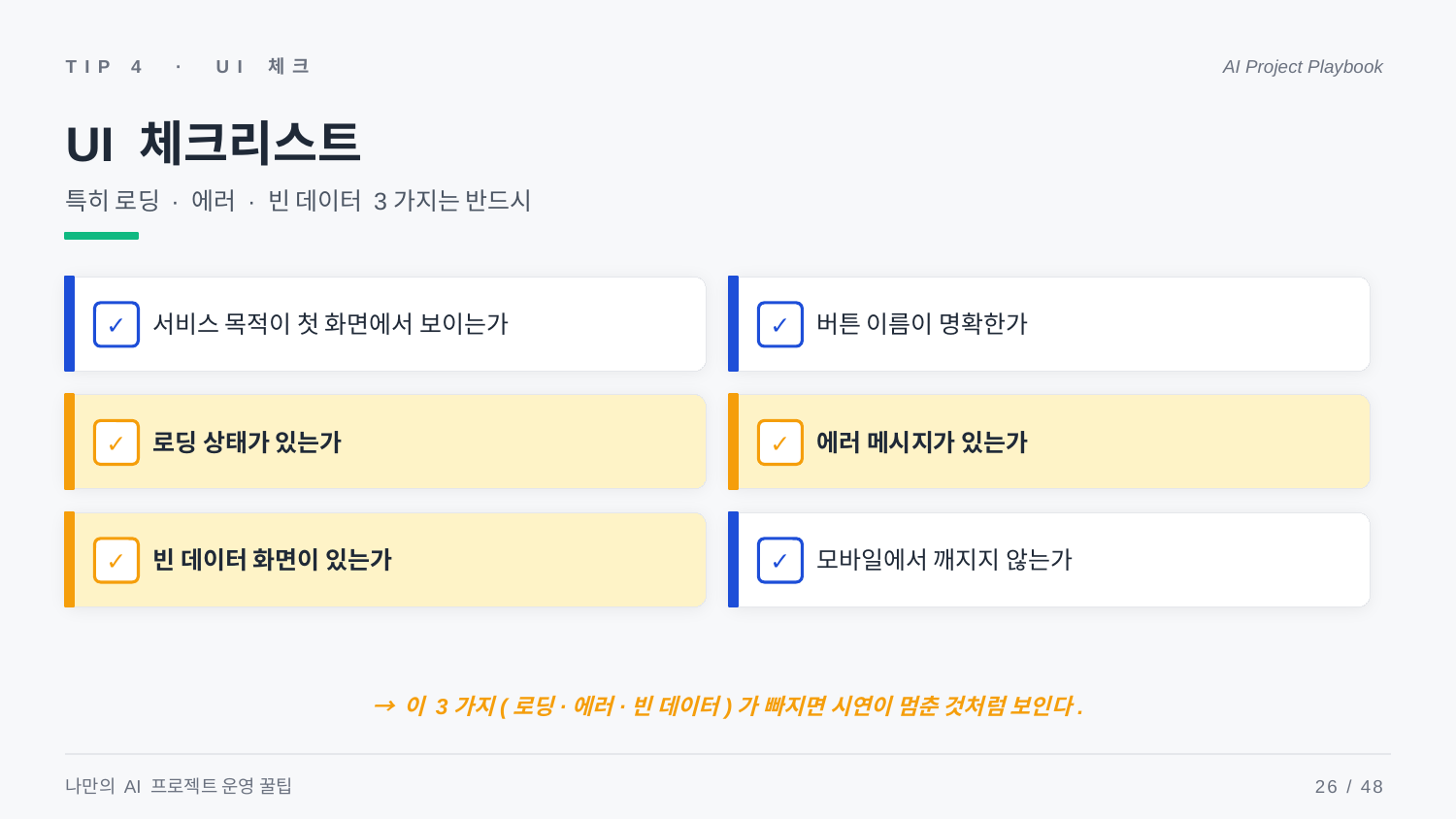

TIP 4  ·  UI 체크
AI Project Playbook
UI 체크리스트
특히 로딩 · 에러 · 빈 데이터 3가지는 반드시

서비스 목적이 첫 화면에서 보이는가
버튼 이름이 명확한가
✓
✓

로딩 상태가 있는가
에러 메시지가 있는가
✓
✓

빈 데이터 화면이 있는가
모바일에서 깨지지 않는가
✓
✓
→ 이 3가지(로딩·에러·빈 데이터)가 빠지면 시연이 멈춘 것처럼 보인다.

나만의 AI 프로젝트 운영 꿀팁
26 / 48